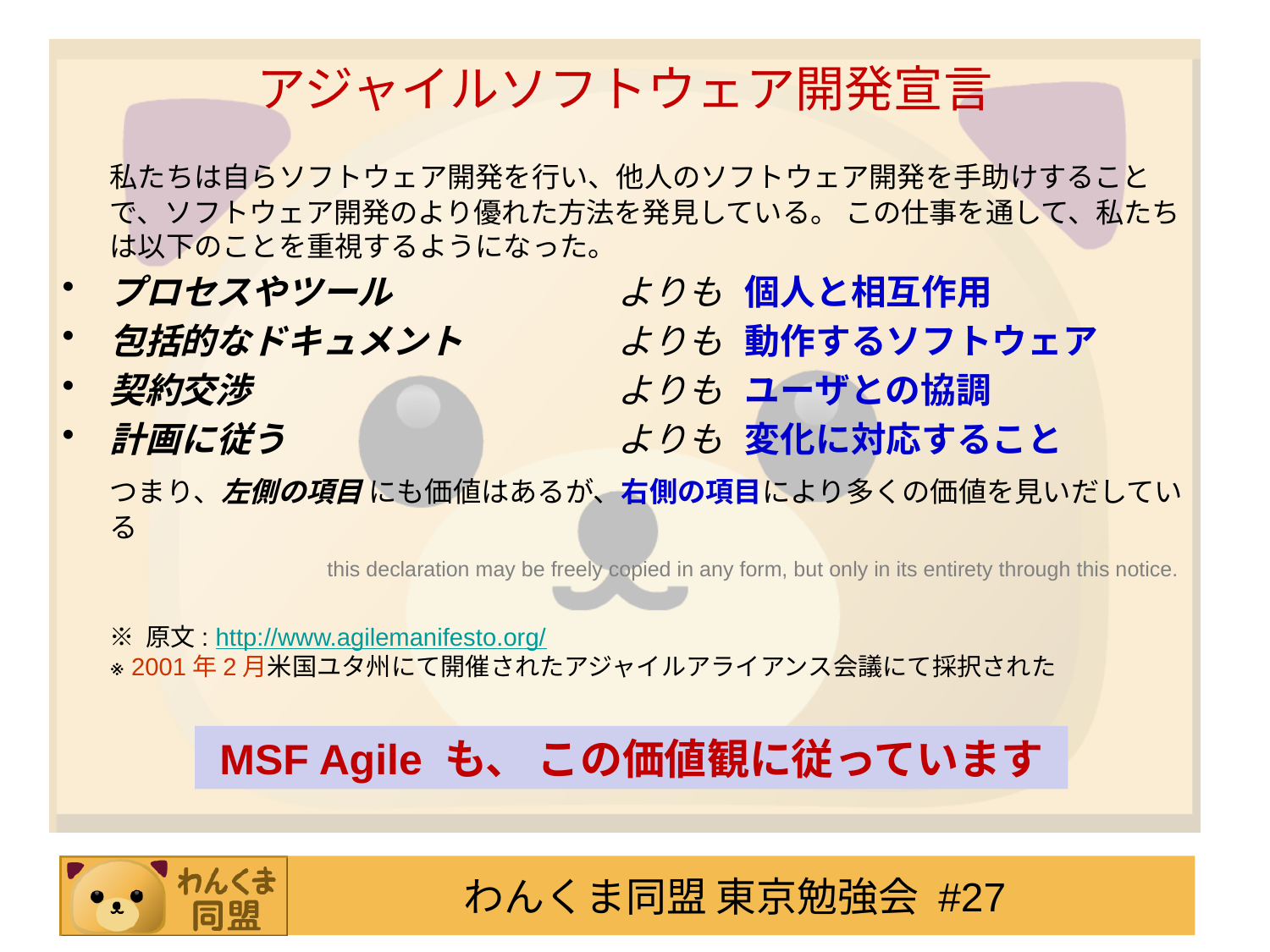

アジャイルソフトウェア開発宣言
	私たちは自らソフトウェア開発を行い、他人のソフトウェア開発を手助けすることで、ソフトウェア開発のより優れた方法を発見している。 この仕事を通して、私たちは以下のことを重視するようになった。
プロセスやツール		よりも	個人と相互作用
包括的なドキュメント    	よりも	動作するソフトウェア
契約交渉			よりも	ユーザとの協調
計画に従う			よりも	変化に対応すること
	つまり、左側の項目 にも価値はあるが、右側の項目により多くの価値を見いだしている
this declaration may be freely copied in any form, but only in its entirety through this notice.
※ 原文: http://www.agilemanifesto.org/
※ 2001年2月米国ユタ州にて開催されたアジャイルアライアンス会議にて採択された

MSF Agile も、 この価値観に従っています